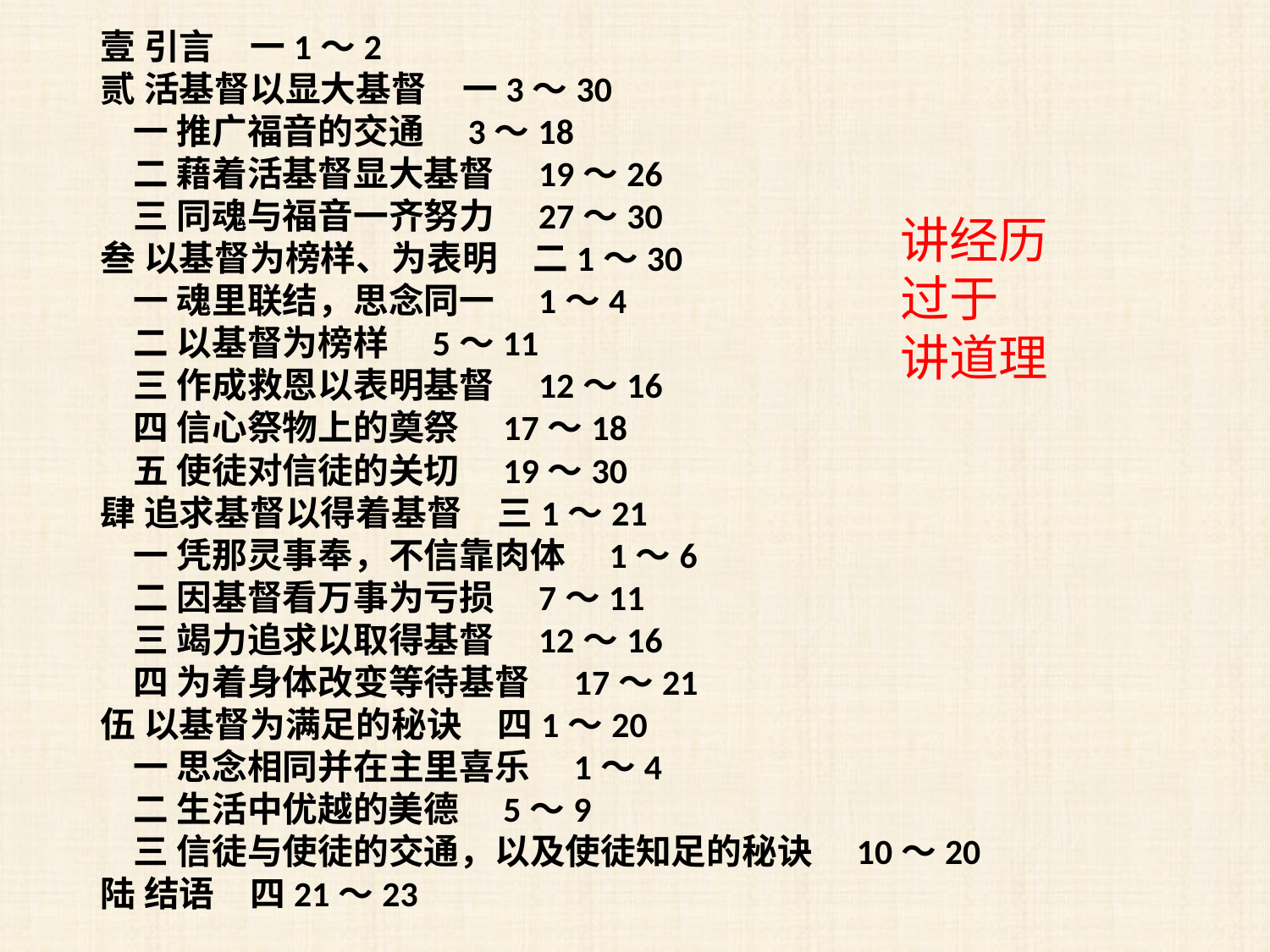

壹 引言　一1～2
贰 活基督以显大基督　一3～30
   一 推广福音的交通　3～18
   二 藉着活基督显大基督　19～26
   三 同魂与福音一齐努力　27～30
叁 以基督为榜样、为表明　二1～30
   一 魂里联结，思念同一　1～4
   二 以基督为榜样　5～11
   三 作成救恩以表明基督　12～16
   四 信心祭物上的奠祭　17～18
   五 使徒对信徒的关切　19～30
肆 追求基督以得着基督　三1～21
   一 凭那灵事奉，不信靠肉体　1～6
   二 因基督看万事为亏损　7～11
   三 竭力追求以取得基督　12～16
   四 为着身体改变等待基督　17～21
伍 以基督为满足的秘诀　四1～20
   一 思念相同并在主里喜乐　1～4
   二 生活中优越的美德　5～9
   三 信徒与使徒的交通，以及使徒知足的秘诀　10～20
陆 结语　四21～23
讲经历
过于
讲道理